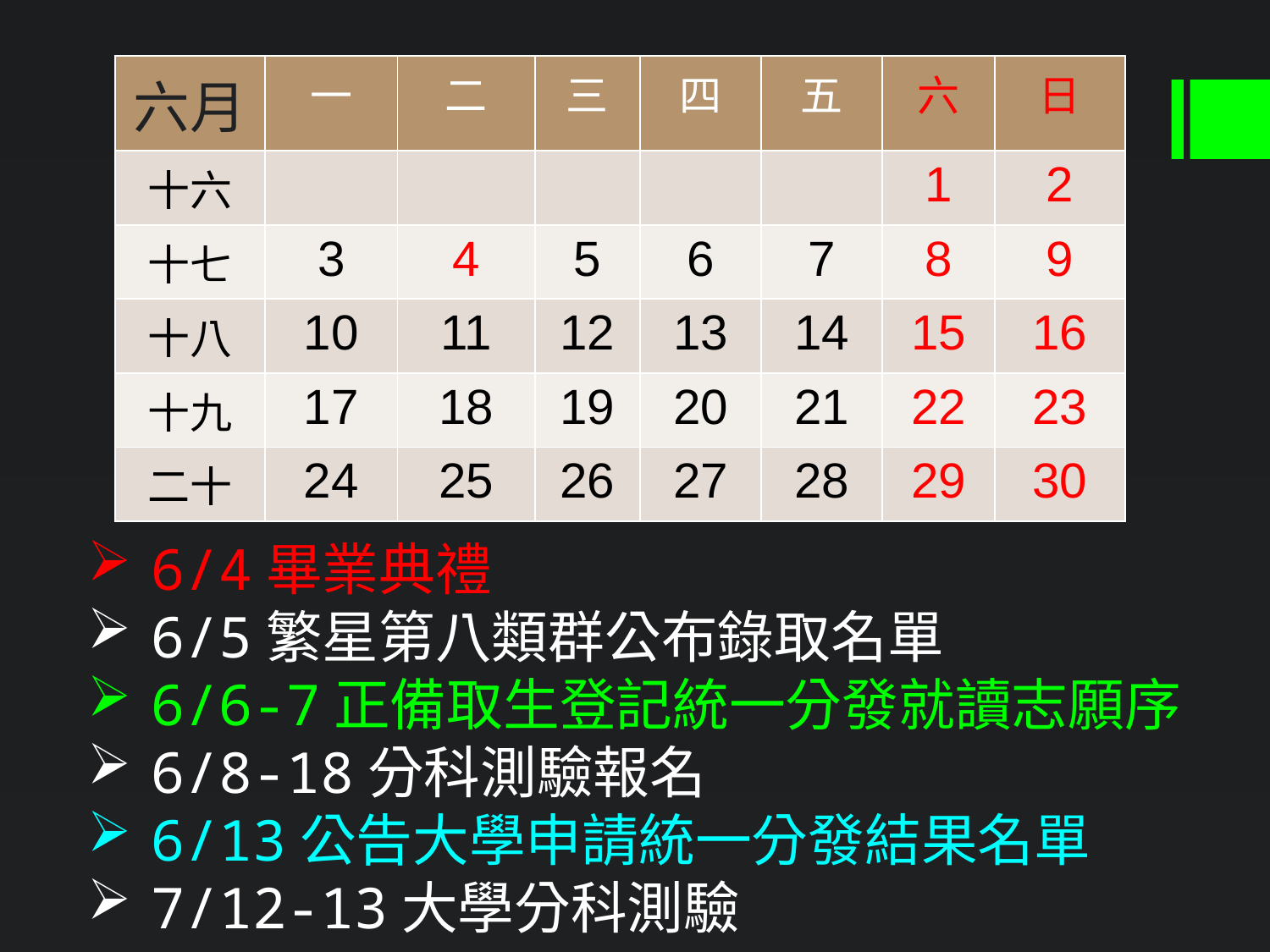

| 六月 | 一 | 二 | 三 | 四 | 五 | 六 | 日 |
| --- | --- | --- | --- | --- | --- | --- | --- |
| 十六 |  |  |  |  |  | 1 | 2 |
| 十七 | 3 | 4 | 5 | 6 | 7 | 8 | 9 |
| 十八 | 10 | 11 | 12 | 13 | 14 | 15 | 16 |
| 十九 | 17 | 18 | 19 | 20 | 21 | 22 | 23 |
| 二十 | 24 | 25 | 26 | 27 | 28 | 29 | 30 |
6/4畢業典禮
6/5繁星第八類群公布錄取名單
6/6-7正備取生登記統一分發就讀志願序
6/8-18分科測驗報名
6/13公告大學申請統一分發結果名單
7/12-13大學分科測驗